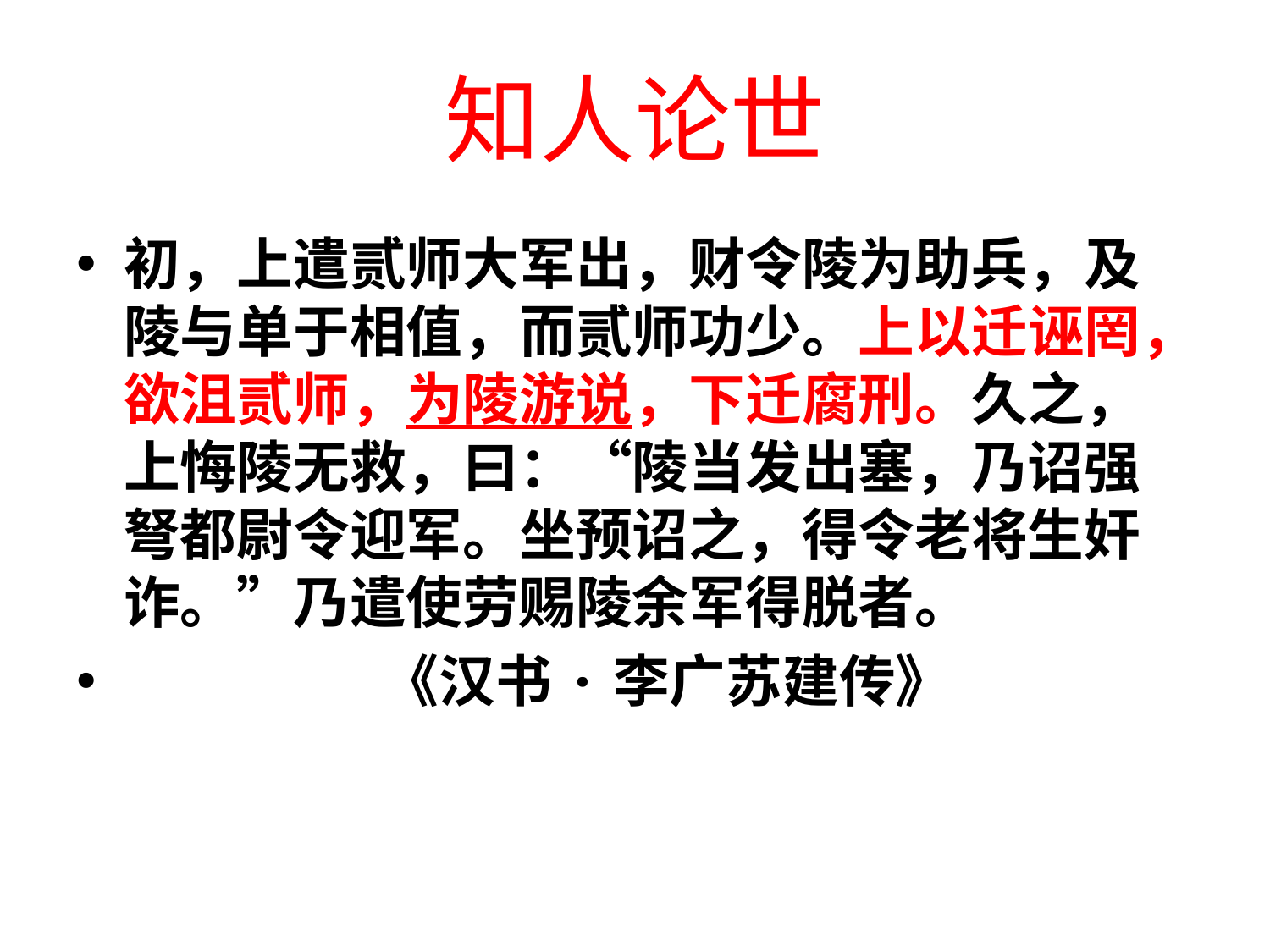

# 知人论世
初，上遣贰师大军出，财令陵为助兵，及陵与单于相值，而贰师功少。上以迁诬罔，欲沮贰师，为陵游说，下迁腐刑。久之，上悔陵无救，曰：“陵当发出塞，乃诏强弩都尉令迎军。坐预诏之，得令老将生奸诈。”乃遣使劳赐陵余军得脱者。
                   《汉书·李广苏建传》